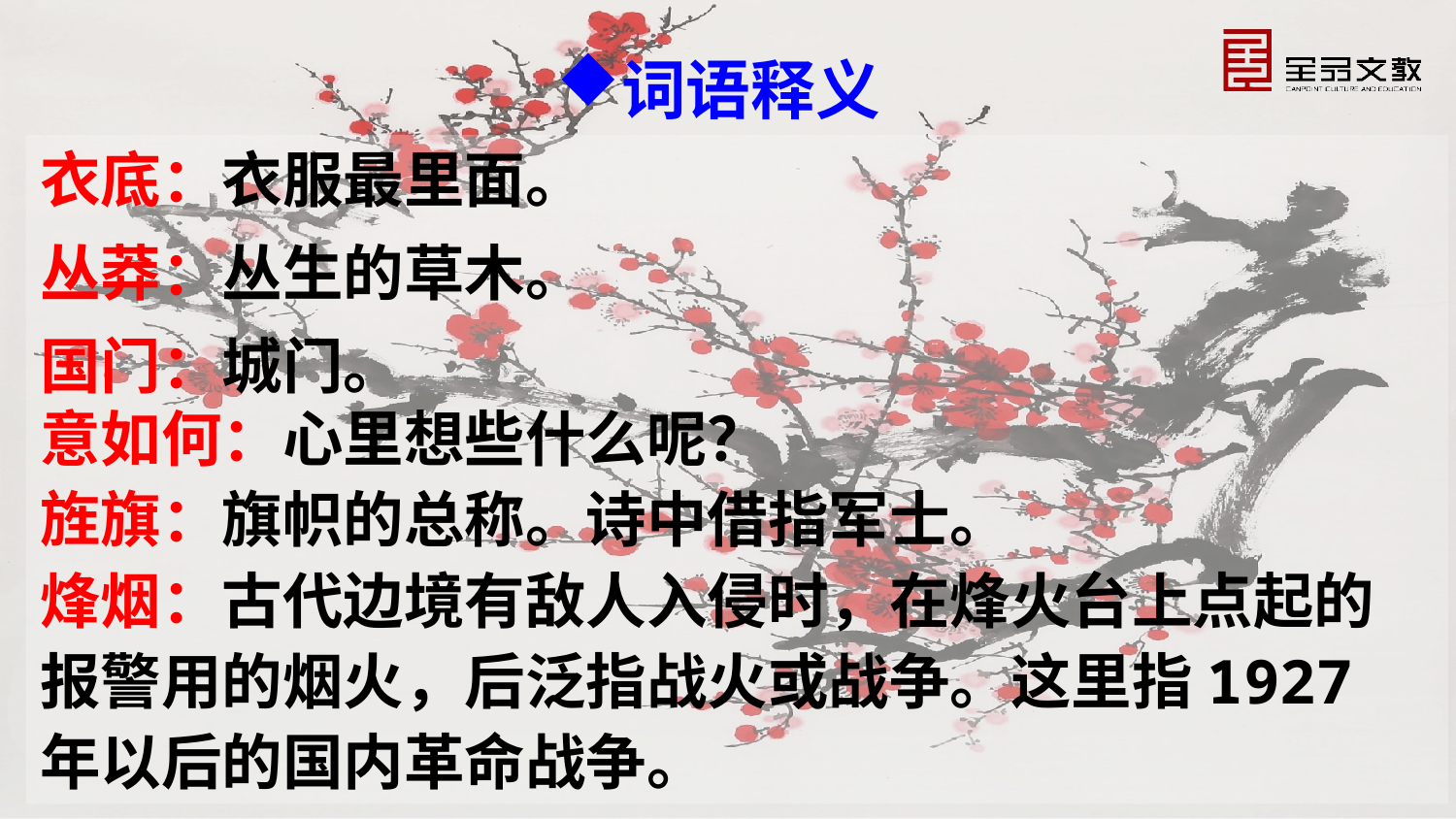

词语释义
衣底：衣服最里面。
丛莽：丛生的草木。
国门：城门。
意如何：心里想些什么呢？
旌旗：旗帜的总称。诗中借指军士。
烽烟：古代边境有敌人入侵时，在烽火台上点起的报警用的烟火，后泛指战火或战争。这里指1927 年以后的国内革命战争。